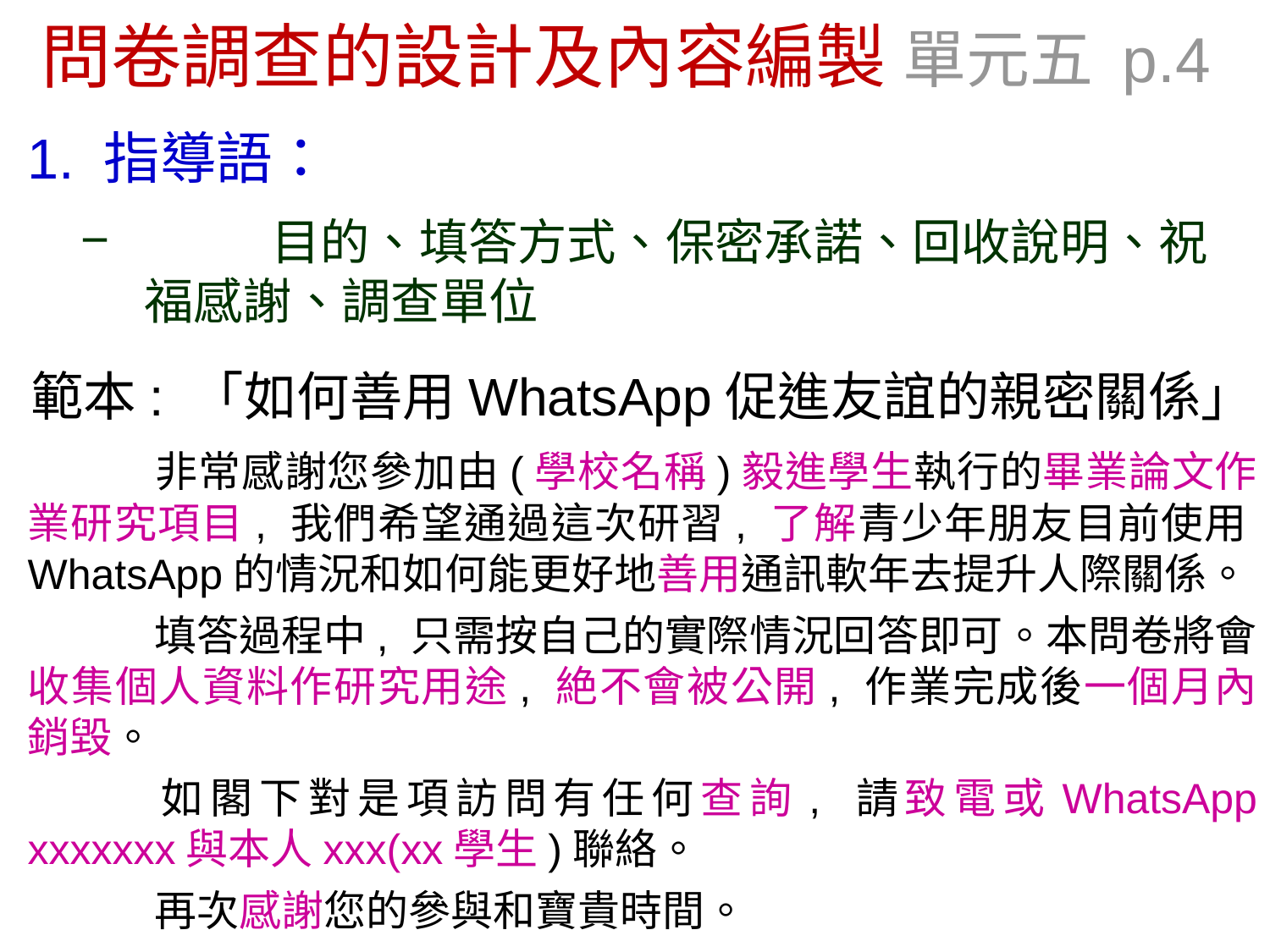

# 問卷調查的設計及內容編製 單元五 p.4
1. 指導語：
	目的、填答方式、保密承諾、回收說明、祝福感謝、調查單位
範本: 「如何善用WhatsApp促進友誼的親密關係」
	非常感謝您參加由(學校名稱)毅進學生執行的畢業論文作業研究項目, 我們希望通過這次研習, 了解青少年朋友目前使用WhatsApp的情況和如何能更好地善用通訊軟年去提升人際關係。
	填答過程中, 只需按自己的實際情況回答即可。本問卷將會收集個人資料作研究用途, 絶不會被公開, 作業完成後一個月內銷毀。
	如閣下對是項訪問有任何查詢, 請致電或WhatsApp xxxxxxx與本人xxx(xx學生)聯絡。
	再次感謝您的參與和寶貴時間。